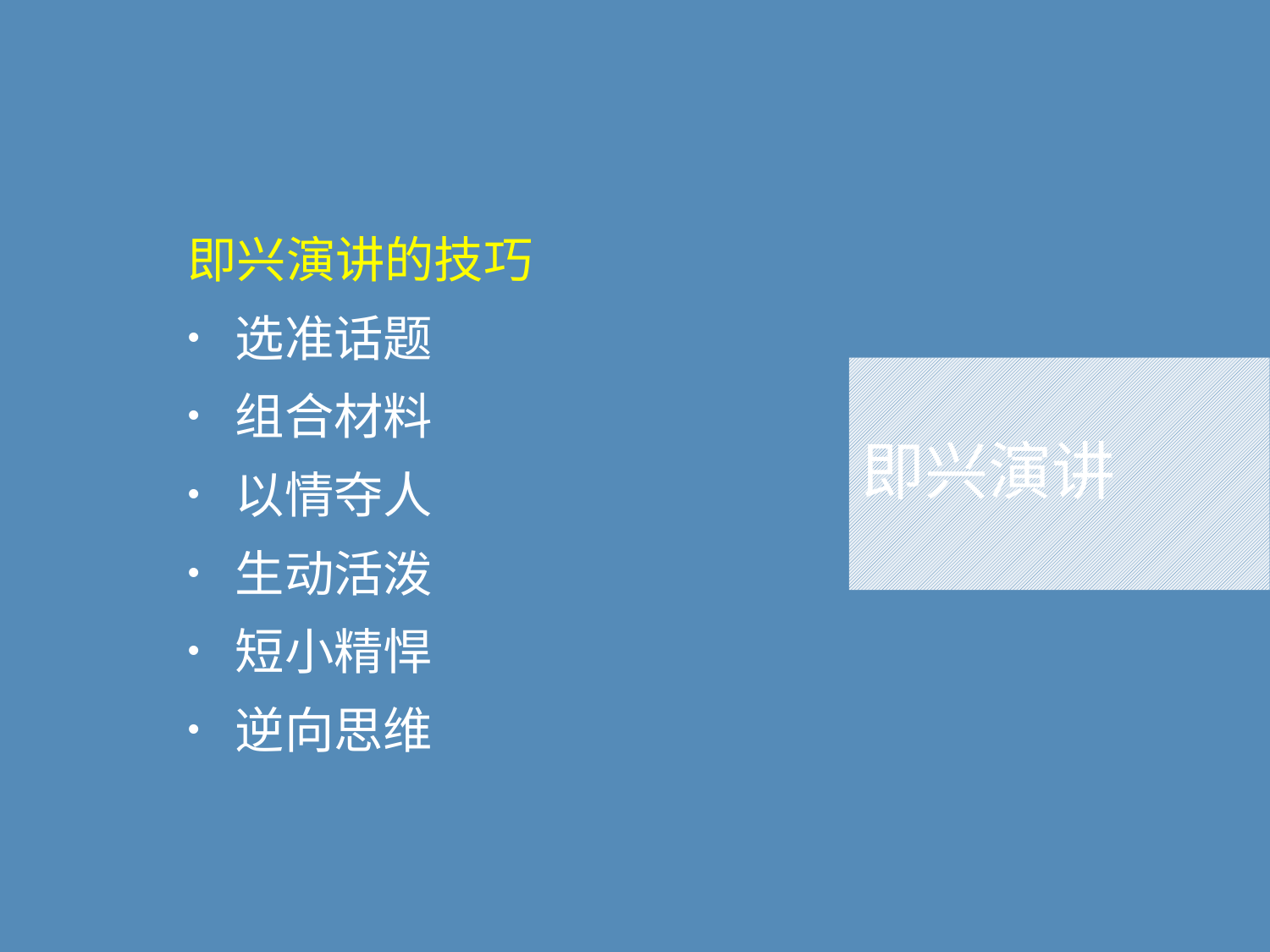

即兴演讲的技巧
选准话题
组合材料
以情夺人
生动活泼
短小精悍
逆向思维

# 即兴演讲